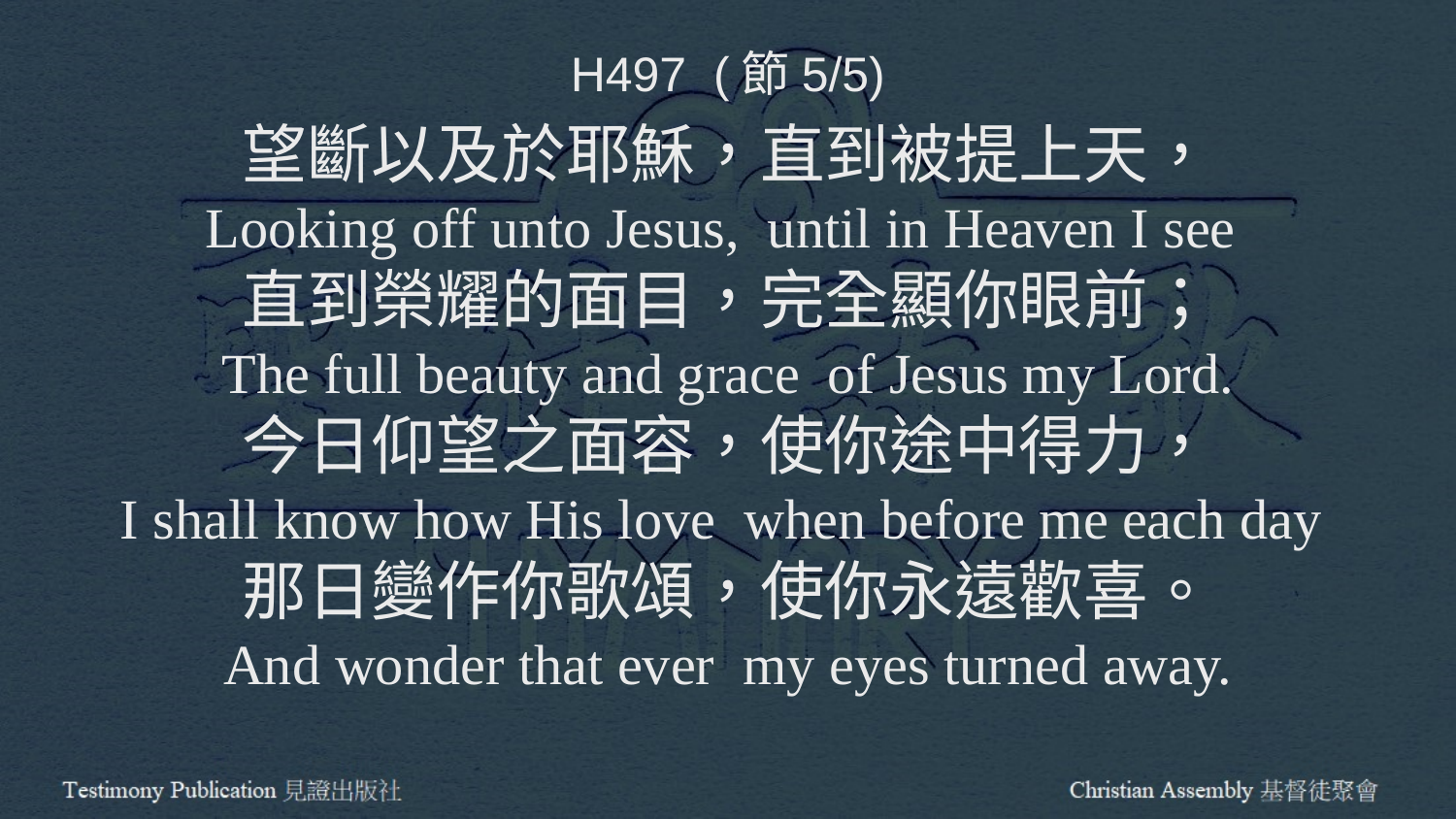

H497  (節5/5)
望斷以及於耶穌，直到被提上天，
Looking off unto Jesus,  until in Heaven I see
直到榮耀的面目，完全顯你眼前；
The full beauty and grace  of Jesus my Lord.
今日仰望之面容，使你途中得力，
I shall know how His love  when before me each day
那日變作你歌頌，使你永遠歡喜。
And wonder that ever  my eyes turned away.